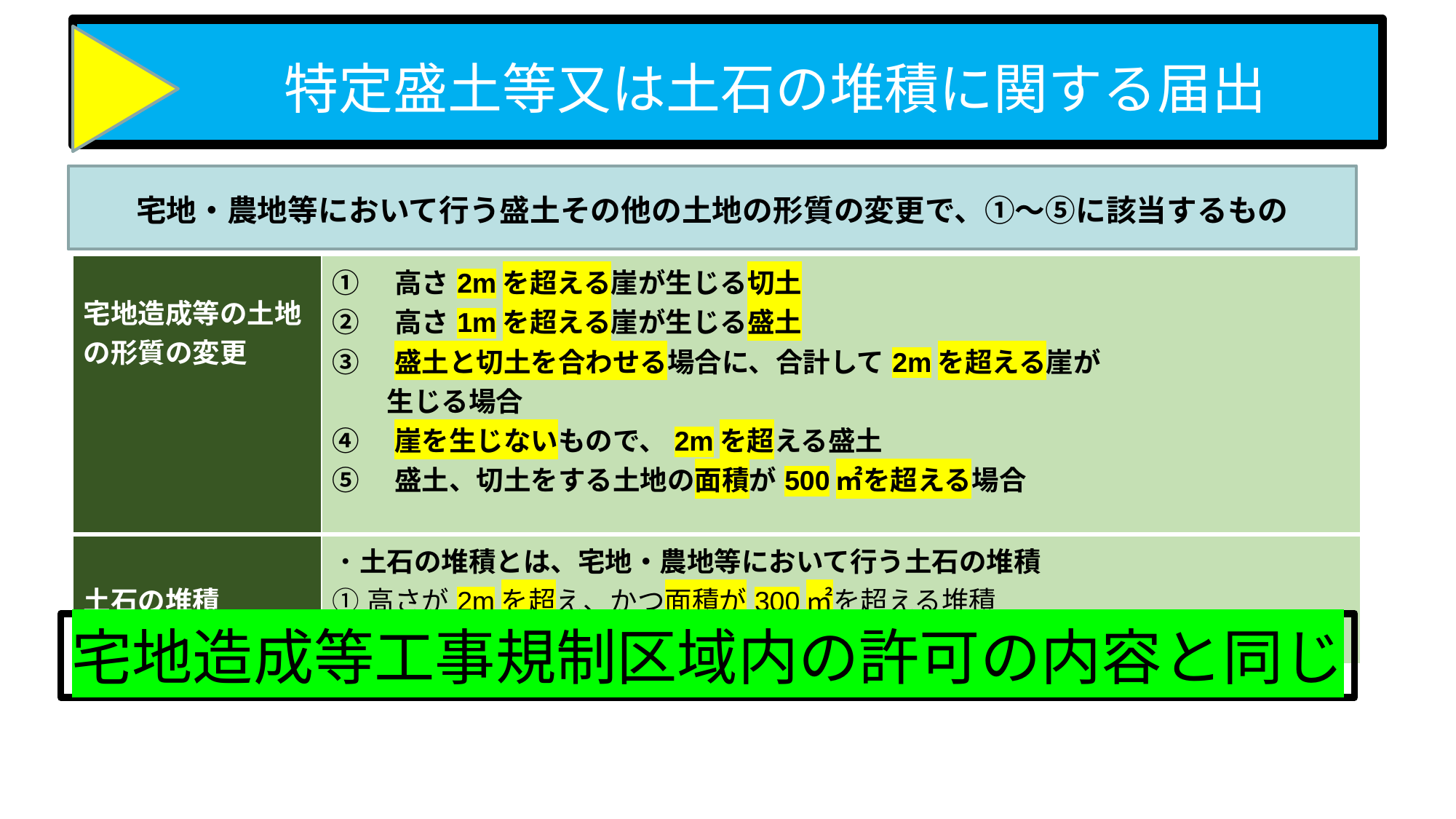

# 特定盛土等又は土石の堆積に関する届出

宅地・農地等において行う盛土その他の土地の形質の変更で、①～⑤に該当するもの

| 宅地造成等の土地の形質の変更 | ①　高さ2mを超える崖が生じる切土 ②　高さ1mを超える崖が生じる盛土 ③　盛土と切土を合わせる場合に、合計して2mを超える崖が 　　生じる場合 ④　崖を生じないもので、2mを超える盛土 ⑤　盛土、切土をする土地の面積が500㎡を超える場合 |
| --- | --- |
| 土石の堆積 | ・土石の堆積とは、宅地・農地等において行う土石の堆積 ①高さが2mを超え、かつ面積が300㎡を超える堆積 ②面積が500㎡を超える堆積 |
宅地造成等工事規制区域内の許可の内容と同じ